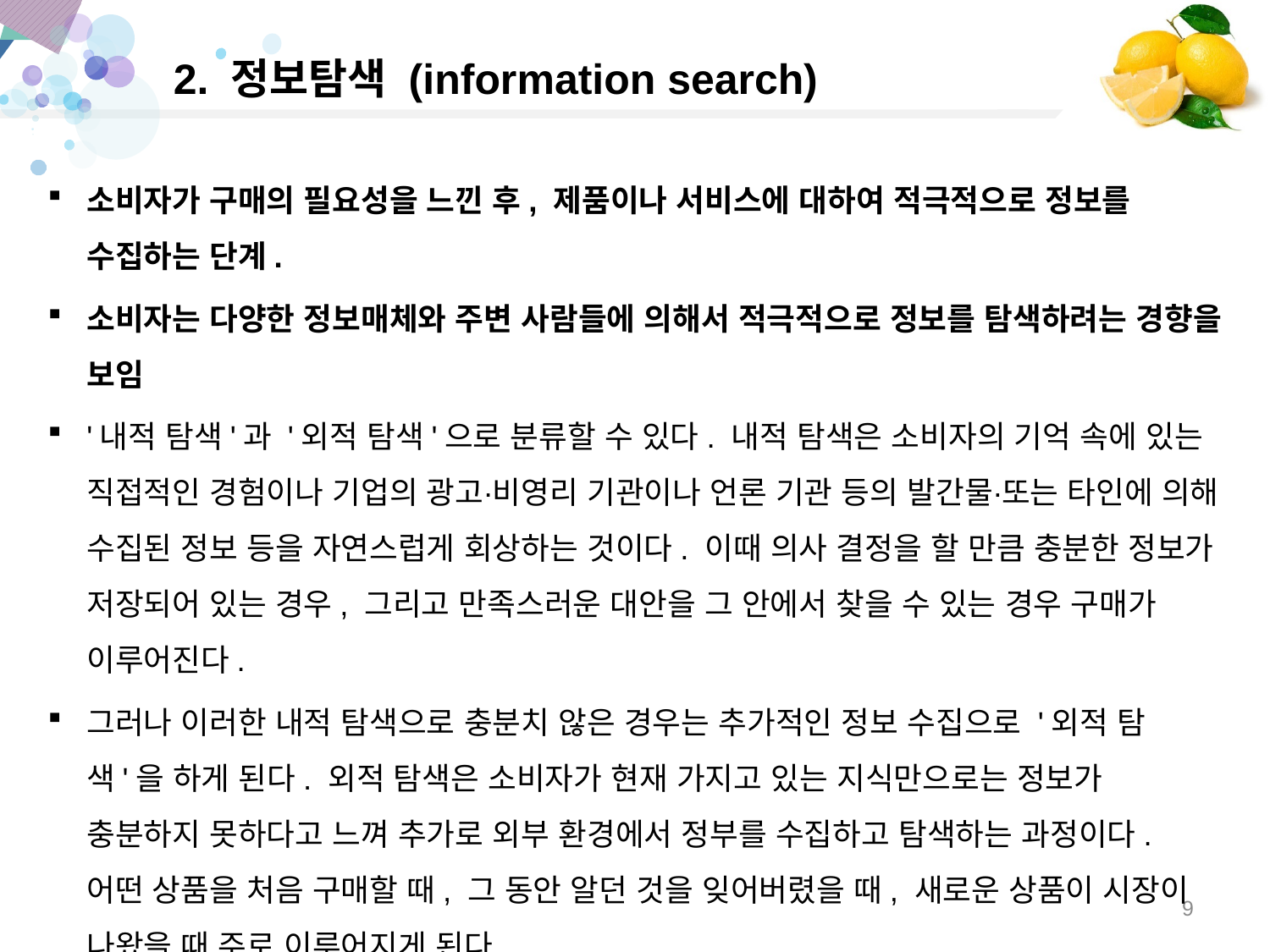

# 2. 정보탐색 (information search)
소비자가 구매의 필요성을 느낀 후, 제품이나 서비스에 대하여 적극적으로 정보를 수집하는 단계.
소비자는 다양한 정보매체와 주변 사람들에 의해서 적극적으로 정보를 탐색하려는 경향을 보임
'내적 탐색'과 '외적 탐색'으로 분류할 수 있다. 내적 탐색은 소비자의 기억 속에 있는 직접적인 경험이나 기업의 광고∙비영리 기관이나 언론 기관 등의 발간물∙또는 타인에 의해 수집된 정보 등을 자연스럽게 회상하는 것이다. 이때 의사 결정을 할 만큼 충분한 정보가 저장되어 있는 경우, 그리고 만족스러운 대안을 그 안에서 찾을 수 있는 경우 구매가 이루어진다.
그러나 이러한 내적 탐색으로 충분치 않은 경우는 추가적인 정보 수집으로 '외적 탐색'을 하게 된다. 외적 탐색은 소비자가 현재 가지고 있는 지식만으로는 정보가 충분하지 못하다고 느껴 추가로 외부 환경에서 정부를 수집하고 탐색하는 과정이다. 어떤 상품을 처음 구매할 때, 그 동안 알던 것을 잊어버렸을 때, 새로운 상품이 시장이 나왔을 때 주로 이루어지게 된다

9